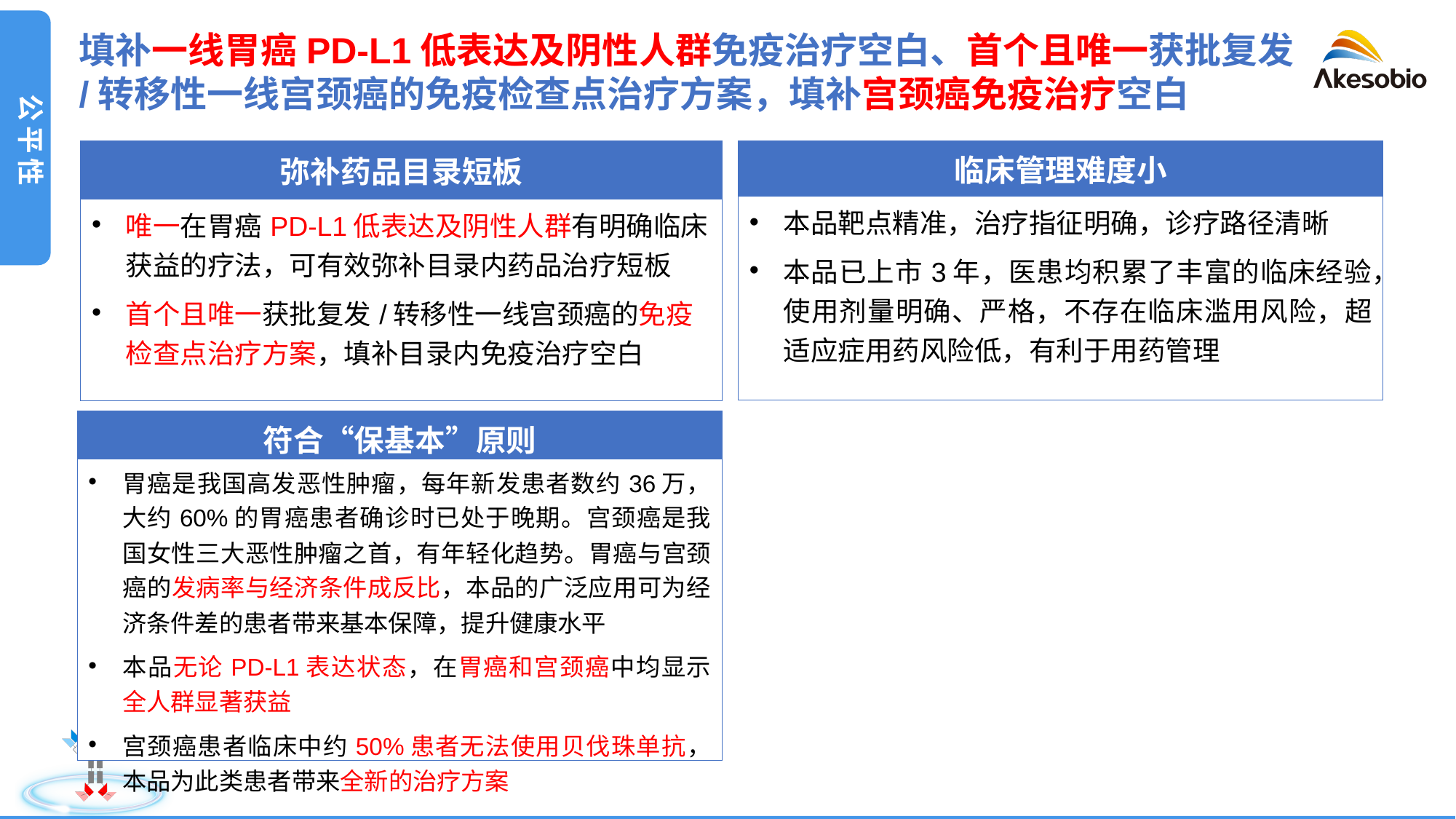

填补一线胃癌PD-L1低表达及阴性人群免疫治疗空白、首个且唯一获批复发/转移性一线宫颈癌的免疫检查点治疗方案，填补宫颈癌免疫治疗空白
公平性
| 弥补药品目录短板 |
| --- |
| 唯一在胃癌PD-L1低表达及阴性人群有明确临床获益的疗法，可有效弥补目录内药品治疗短板 首个且唯一获批复发/转移性一线宫颈癌的免疫检查点治疗方案，填补目录内免疫治疗空白 |
| 临床管理难度小 |
| --- |
| 本品靶点精准，治疗指征明确，诊疗路径清晰 本品已上市3年，医患均积累了丰富的临床经验，使用剂量明确、严格，不存在临床滥用风险，超适应症用药风险低，有利于用药管理 |
| 符合“保基本”原则 |
| --- |
| 胃癌是我国高发恶性肿瘤，每年新发患者数约36万，大约60%的胃癌患者确诊时已处于晚期。宫颈癌是我国女性三大恶性肿瘤之首，有年轻化趋势。胃癌与宫颈癌的发病率与经济条件成反比，本品的广泛应用可为经济条件差的患者带来基本保障，提升健康水平 本品无论PD-L1表达状态，在胃癌和宫颈癌中均显示全人群显著获益 宫颈癌患者临床中约50%患者无法使用贝伐珠单抗，本品为此类患者带来全新的治疗方案 |